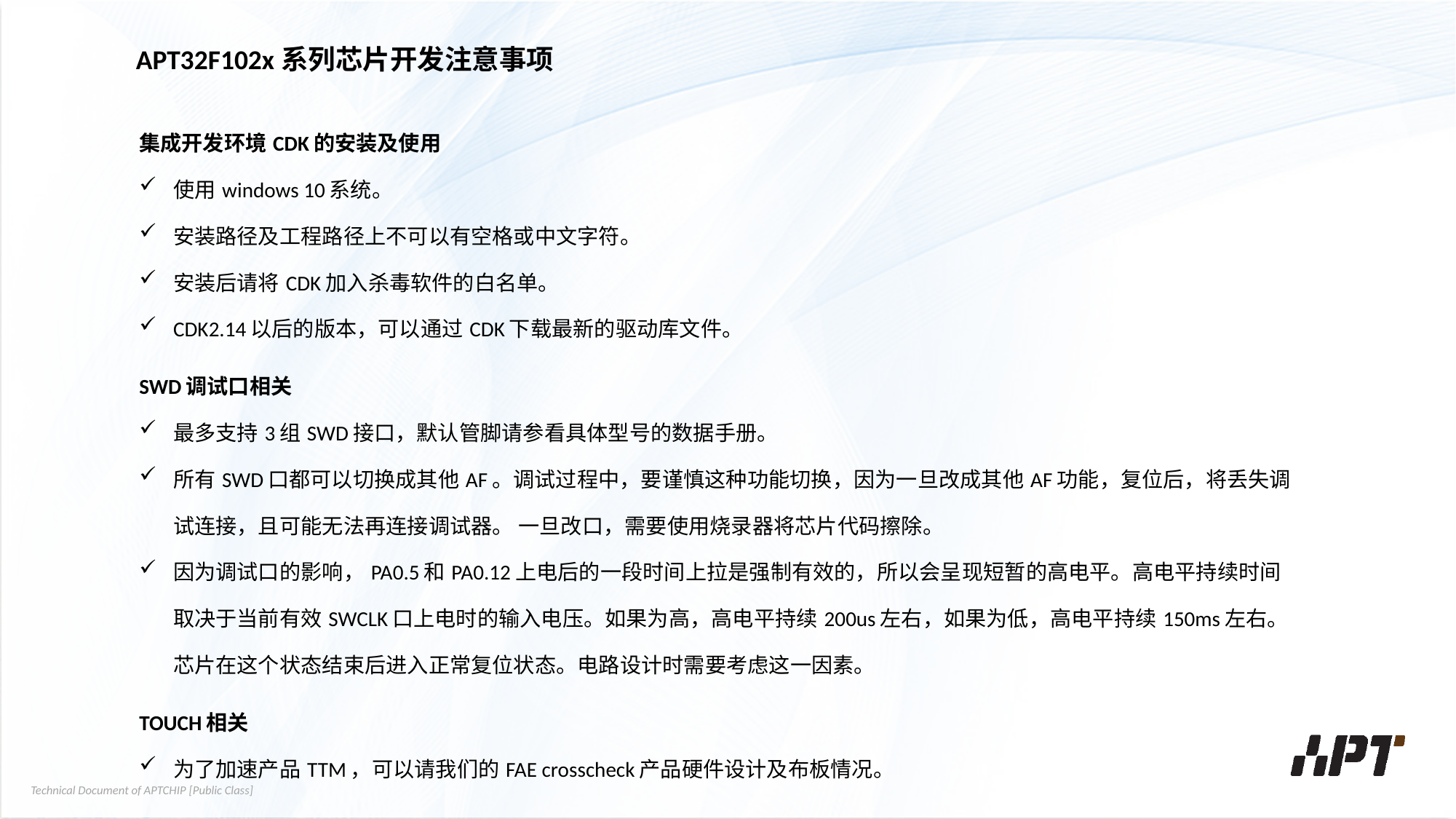

APT32F102x系列芯片开发注意事项
|  | 集成开发环境CDK的安装及使用 使用windows 10系统。 安装路径及工程路径上不可以有空格或中文字符。 安装后请将CDK加入杀毒软件的白名单。 CDK2.14以后的版本，可以通过CDK下载最新的驱动库文件。 |
| --- | --- |
|  | SWD调试口相关 最多支持3组SWD接口，默认管脚请参看具体型号的数据手册。 所有SWD口都可以切换成其他AF。调试过程中，要谨慎这种功能切换，因为一旦改成其他AF功能，复位后，将丢失调试连接，且可能无法再连接调试器。 一旦改口，需要使用烧录器将芯片代码擦除。 因为调试口的影响，PA0.5和PA0.12上电后的一段时间上拉是强制有效的，所以会呈现短暂的高电平。高电平持续时间取决于当前有效SWCLK口上电时的输入电压。如果为高，高电平持续200us左右，如果为低，高电平持续150ms左右。芯片在这个状态结束后进入正常复位状态。电路设计时需要考虑这一因素。 |
|  | TOUCH相关 为了加速产品TTM，可以请我们的FAE crosscheck产品硬件设计及布板情况。 注意芯片的AMR参数，不要过压过流使用 |